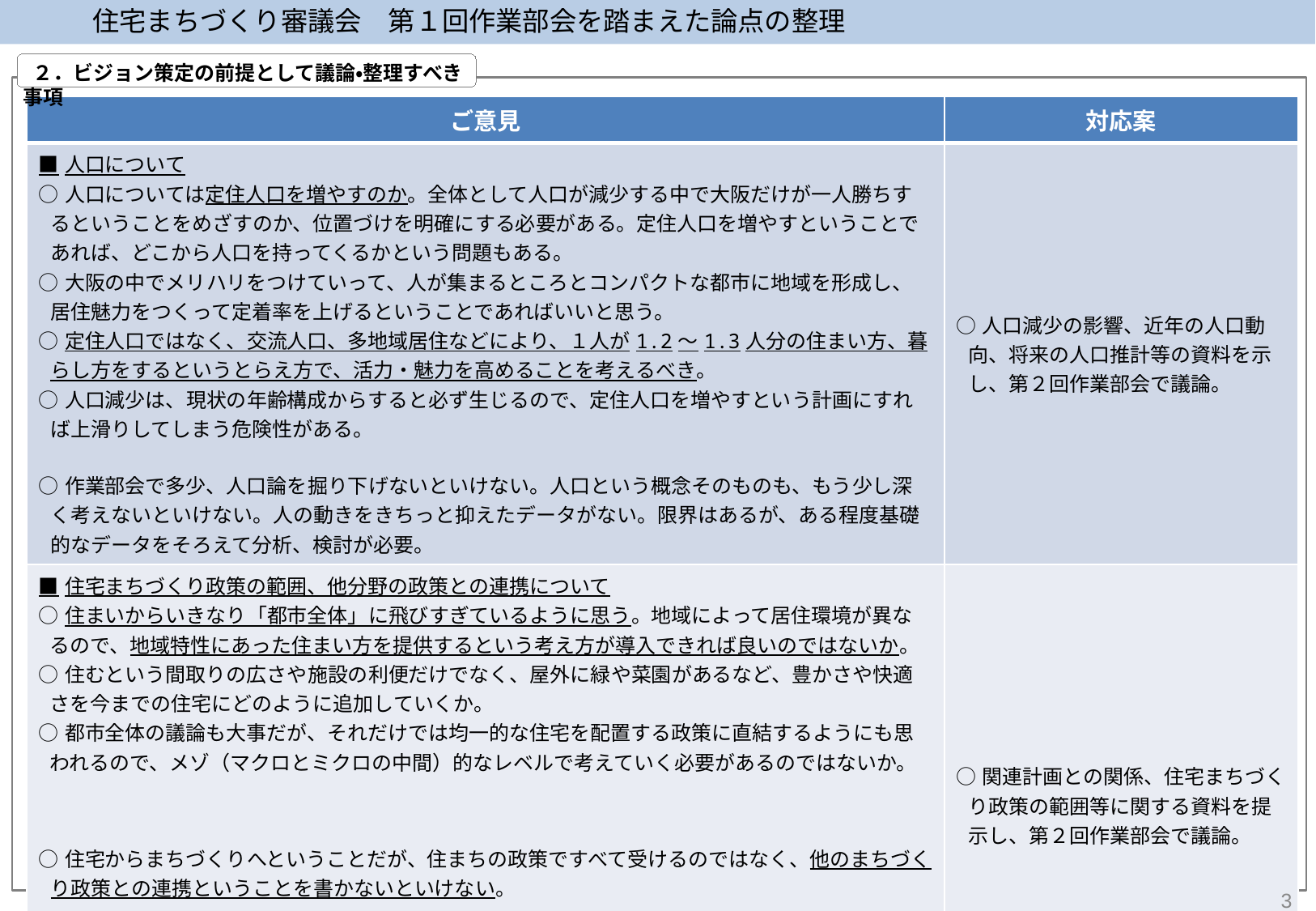

住宅まちづくり審議会　第１回作業部会を踏まえた論点の整理
 ２．ビジョン策定の前提として議論・整理すべき事項

| ご意見 | 対応案 |
| --- | --- |
| ■人口について ○人口については定住人口を増やすのか。全体として人口が減少する中で大阪だけが一人勝ちするということをめざすのか、位置づけを明確にする必要がある。定住人口を増やすということであれば、どこから人口を持ってくるかという問題もある。 ○大阪の中でメリハリをつけていって、人が集まるところとコンパクトな都市に地域を形成し、居住魅力をつくって定着率を上げるということであればいいと思う。 ○定住人口ではなく、交流人口、多地域居住などにより、１人が1.2～1.3人分の住まい方、暮らし方をするというとらえ方で、活力・魅力を高めることを考えるべき。 ○人口減少は、現状の年齢構成からすると必ず生じるので、定住人口を増やすという計画にすれば上滑りしてしまう危険性がある。　　　　　　　　　　　　　　　　　　　　　　 ○作業部会で多少、人口論を掘り下げないといけない。人口という概念そのものも、もう少し深く考えないといけない。人の動きをきちっと抑えたデータがない。限界はあるが、ある程度基礎的なデータをそろえて分析、検討が必要。 | ○人口減少の影響、近年の人口動向、将来の人口推計等の資料を示し、第２回作業部会で議論。 |
| ■住宅まちづくり政策の範囲、他分野の政策との連携について ○住まいからいきなり「都市全体」に飛びすぎているように思う。地域によって居住環境が異なるので、地域特性にあった住まい方を提供するという考え方が導入できれば良いのではないか。 ○住むという間取りの広さや施設の利便だけでなく、屋外に緑や菜園があるなど、豊かさや快適さを今までの住宅にどのように追加していくか。 ○都市全体の議論も大事だが、それだけでは均一的な住宅を配置する政策に直結するようにも思われるので、メゾ（マクロとミクロの中間）的なレベルで考えていく必要があるのではないか。　　　　　　 ○住宅からまちづくりへということだが、住まちの政策ですべて受けるのではなく、他のまちづくり政策との連携ということを書かないといけない。　　　　　　　　　　　　　　 ○大きな方向転換として、住まいだけでなく都市全体で見ていくということなので、これまでの縦割りから他の都市計画部門とも連携して進めていくというメッセージ、枠組みを入れるべきでないか。　　　　　　　　　　　　　　　　　　　　　　　　　　　　　　　　　　 ○府で策定している関連計画との相対的な関係を整理しないといけない。 | ○関連計画との関係、住宅まちづくり政策の範囲等に関する資料を提示し、第２回作業部会で議論。 |
3